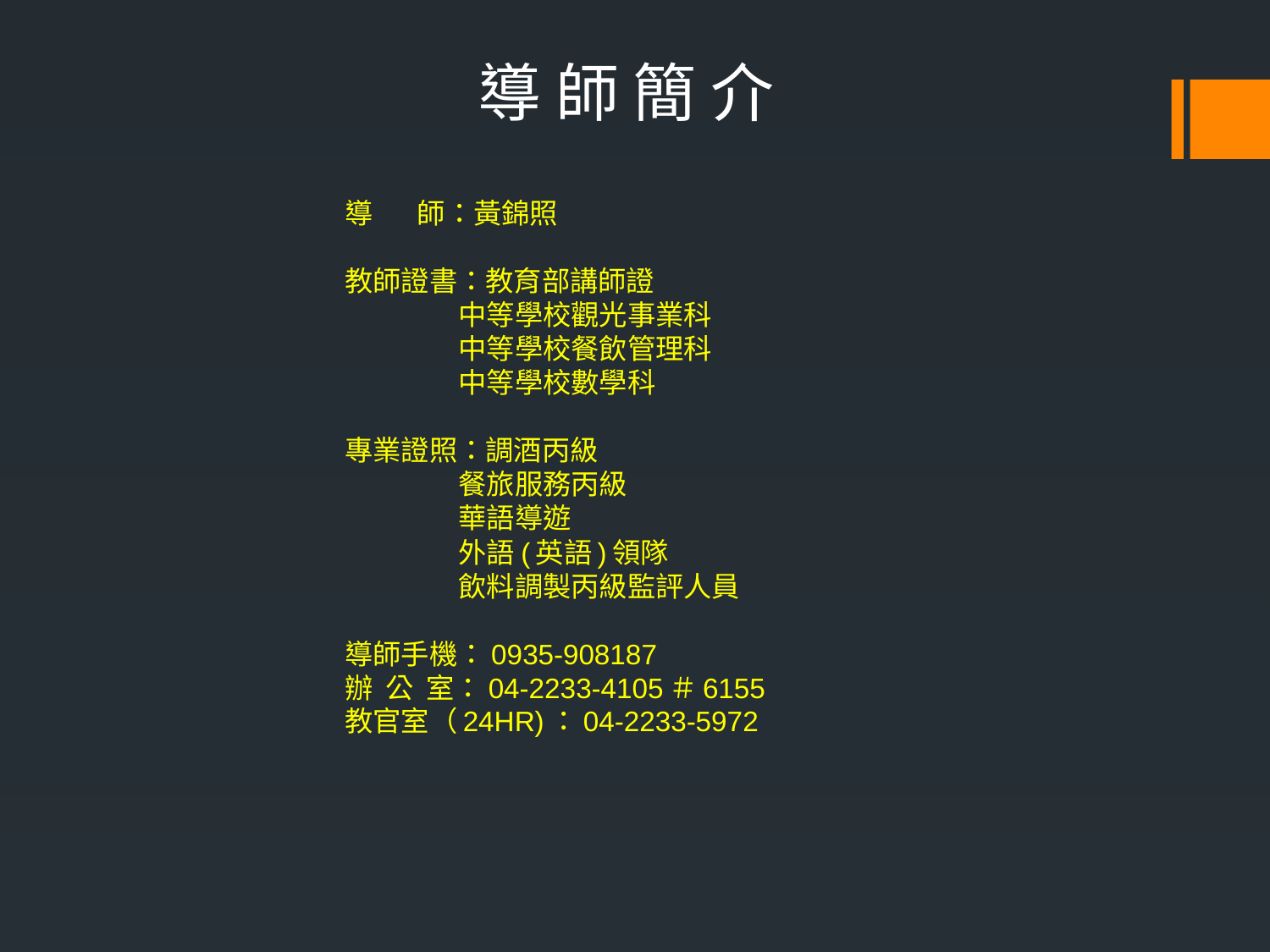

導 師 簡 介
# 導       師：黃錦照 教師證書：教育部講師證 中等學校觀光事業科 中等學校餐飲管理科 中等學校數學科 專業證照：調酒丙級 餐旅服務丙級 華語導遊 外語(英語)領隊 飲料調製丙級監評人員 導師手機：0935-908187 辦  公  室：04-2233-4105＃6155 教官室（24HR)：04-2233-5972